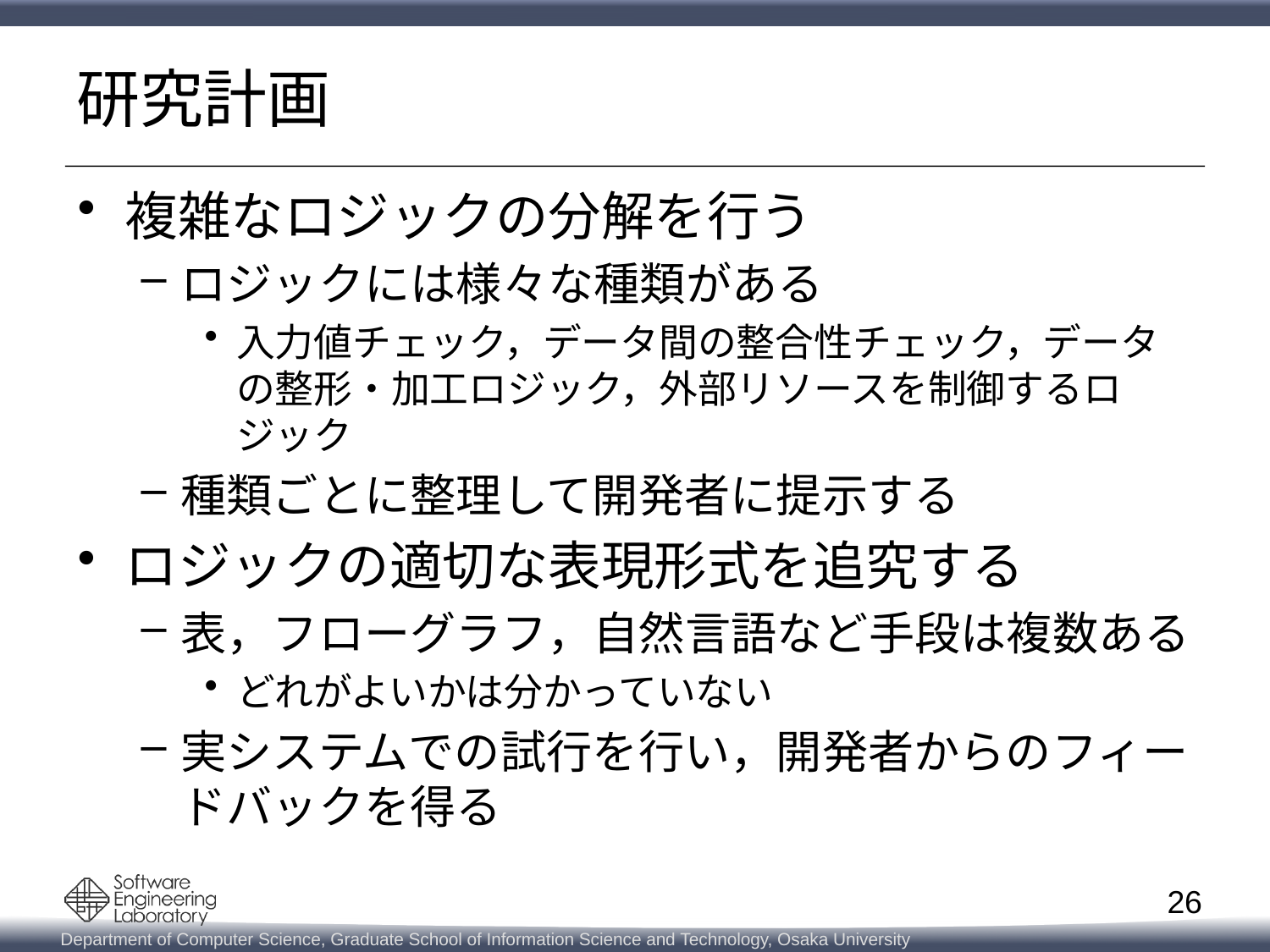

# 研究計画
複雑なロジックの分解を行う
ロジックには様々な種類がある
入力値チェック，データ間の整合性チェック，データの整形・加工ロジック，外部リソースを制御するロジック
種類ごとに整理して開発者に提示する
ロジックの適切な表現形式を追究する
表，フローグラフ，自然言語など手段は複数ある
どれがよいかは分かっていない
実システムでの試行を行い，開発者からのフィードバックを得る
26